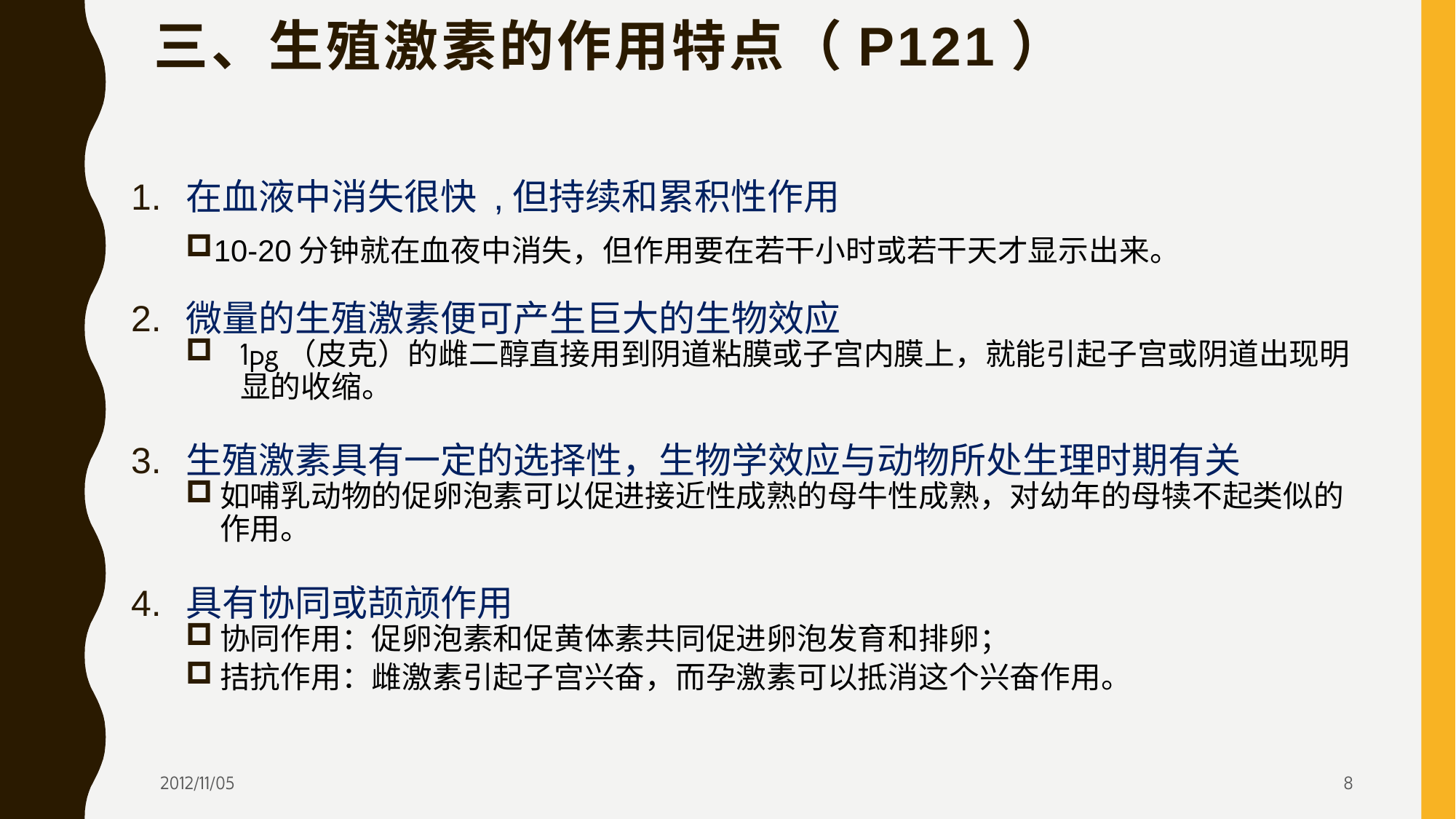

# 三、生殖激素的作用特点（p121）
在血液中消失很快 ,但持续和累积性作用
10-20分钟就在血夜中消失，但作用要在若干小时或若干天才显示出来。
微量的生殖激素便可产生巨大的生物效应
1pg（皮克）的雌二醇直接用到阴道粘膜或子宫内膜上，就能引起子宫或阴道出现明显的收缩。
生殖激素具有一定的选择性，生物学效应与动物所处生理时期有关
如哺乳动物的促卵泡素可以促进接近性成熟的母牛性成熟，对幼年的母犊不起类似的作用。
具有协同或颉颃作用
协同作用：促卵泡素和促黄体素共同促进卵泡发育和排卵；
拮抗作用：雌激素引起子宫兴奋，而孕激素可以抵消这个兴奋作用。
2012/11/05
8